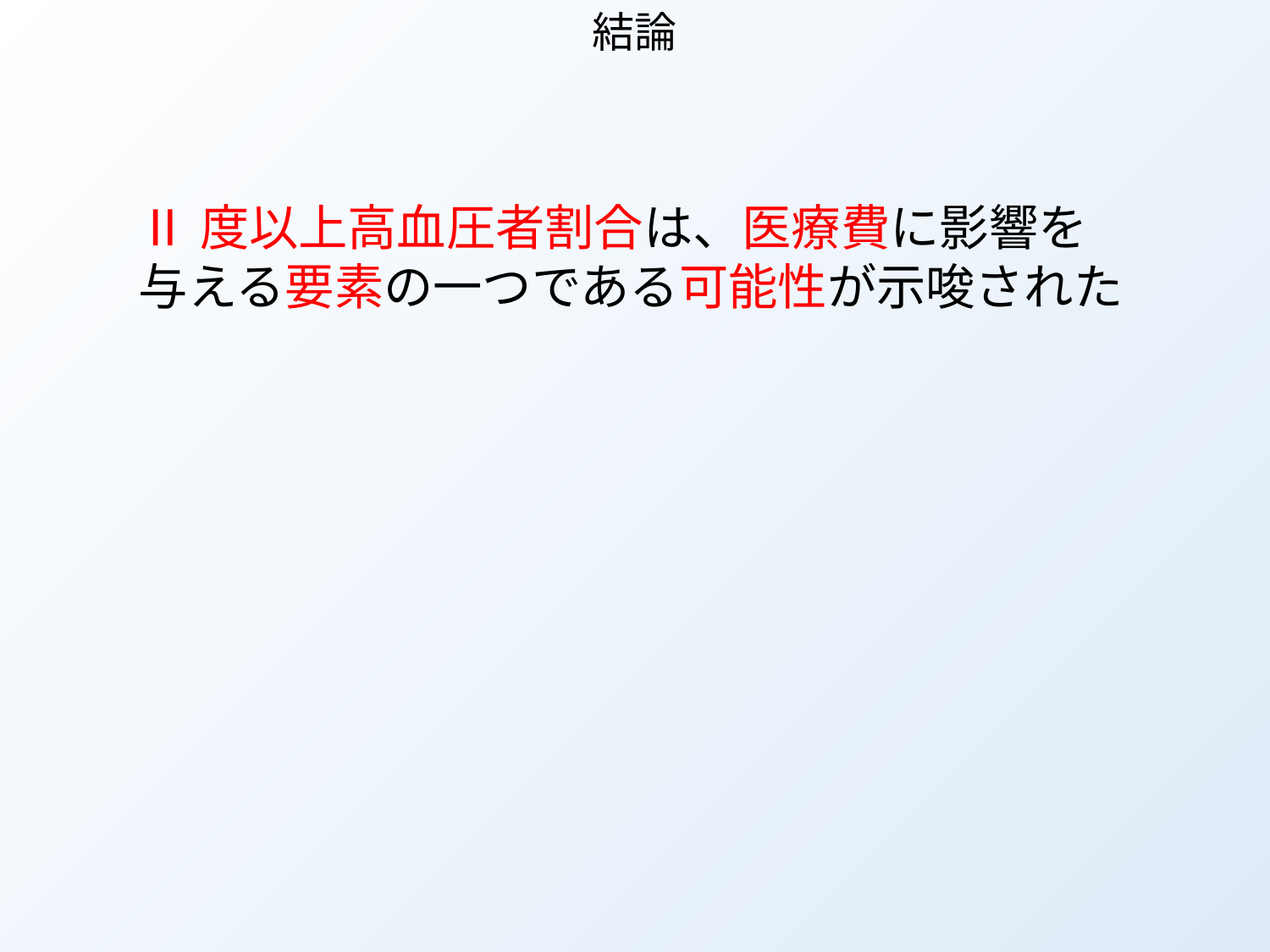

結論
Ⅱ度以上高血圧者割合は、医療費に影響を
与える要素の一つである可能性が示唆された